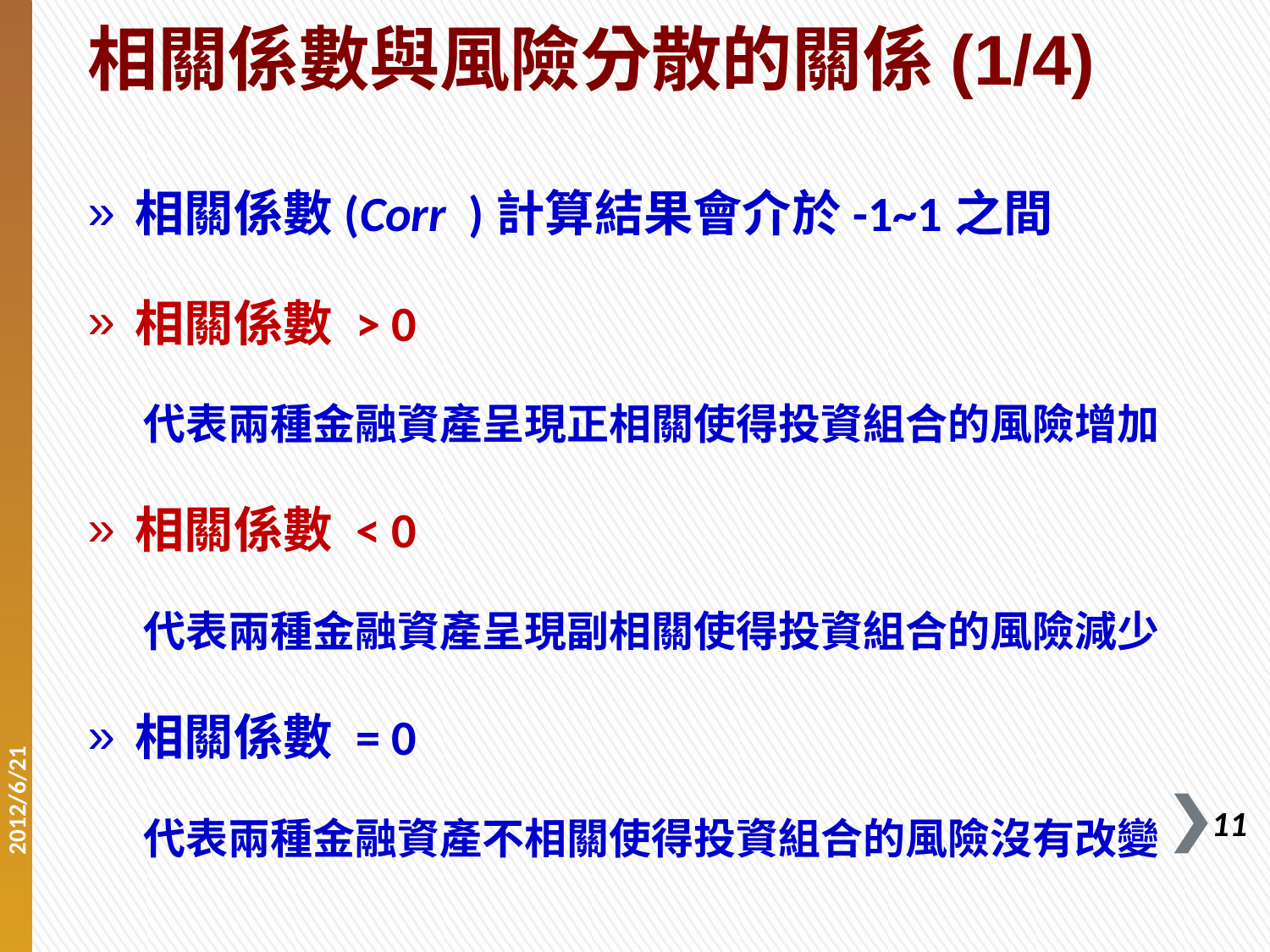

# 相關係數與風險分散的關係(1/4)
相關係數(Corr  )計算結果會介於-1~1之間
相關係數 > 0
代表兩種金融資產呈現正相關使得投資組合的風險增加
相關係數 < 0
代表兩種金融資產呈現副相關使得投資組合的風險減少
相關係數 = 0
代表兩種金融資產不相關使得投資組合的風險沒有改變
2012/6/21
11